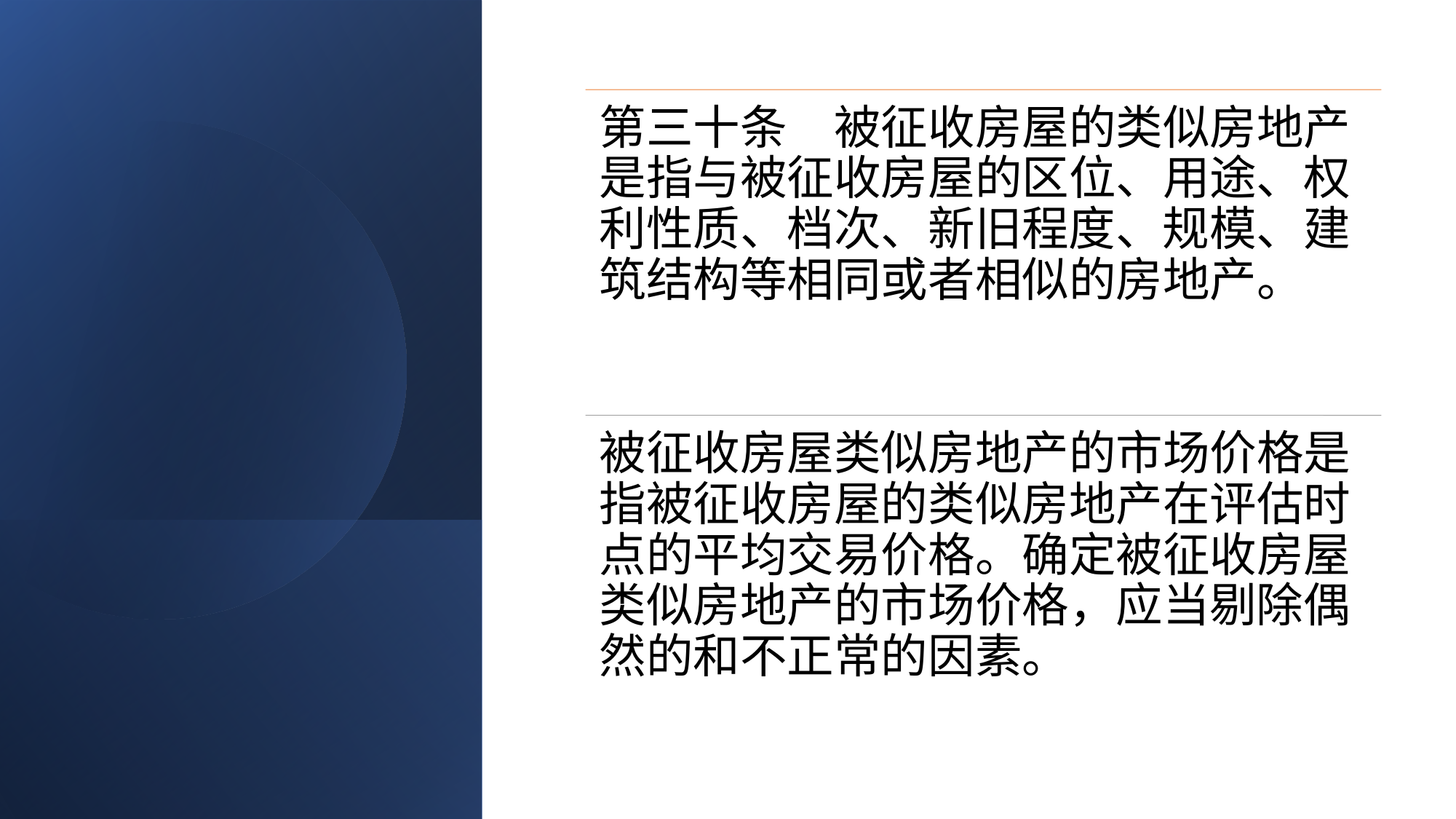

第三十条　被征收房屋的类似房地产是指与被征收房屋的区位、用途、权利性质、档次、新旧程度、规模、建筑结构等相同或者相似的房地产。
被征收房屋类似房地产的市场价格是指被征收房屋的类似房地产在评估时点的平均交易价格。确定被征收房屋类似房地产的市场价格，应当剔除偶然的和不正常的因素。

#